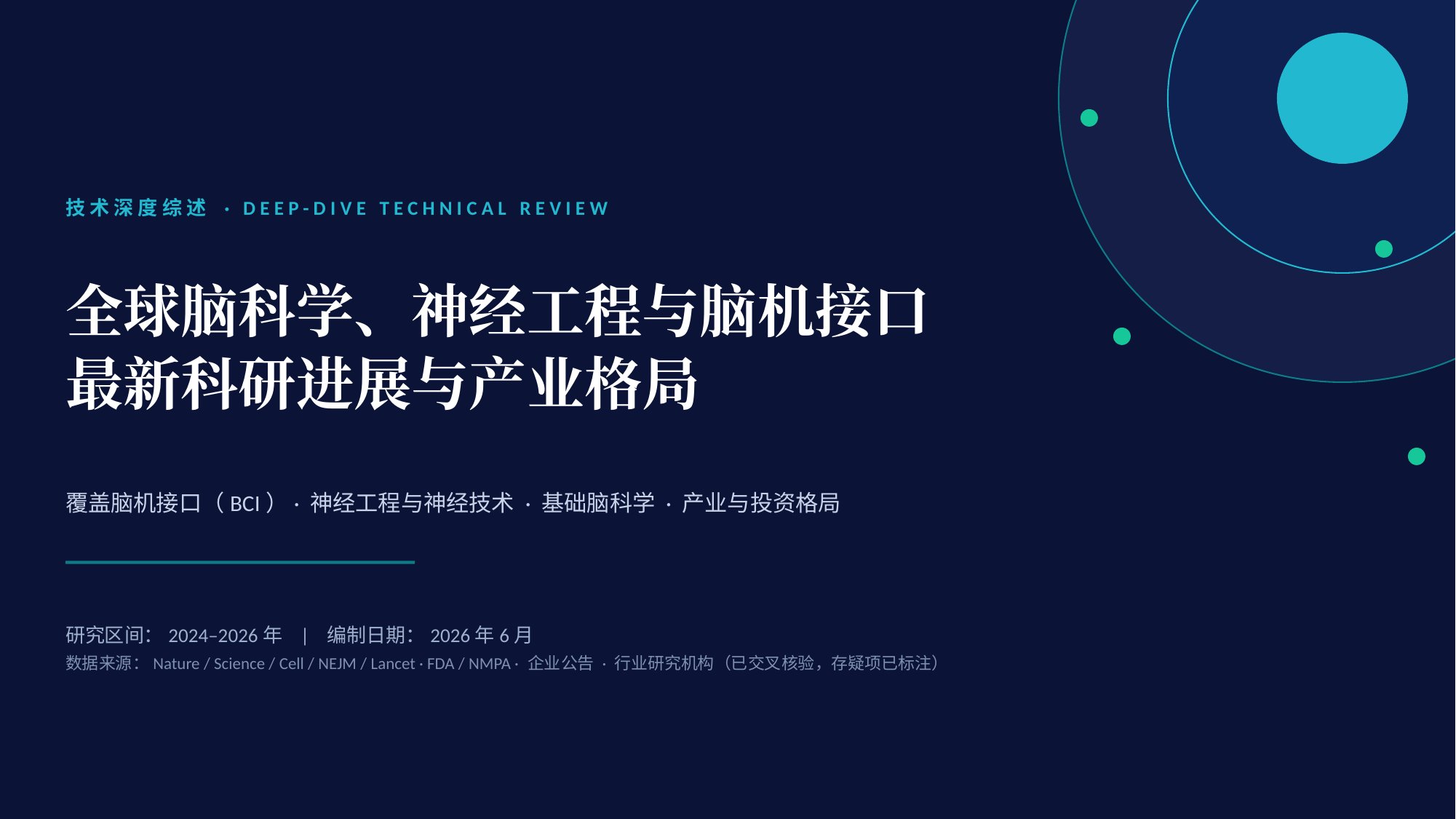

技术深度综述 · DEEP-DIVE TECHNICAL REVIEW
全球脑科学、神经工程与脑机接口
最新科研进展与产业格局

覆盖脑机接口（BCI）· 神经工程与神经技术 · 基础脑科学 · 产业与投资格局

研究区间：2024–2026年   |   编制日期：2026年6月
数据来源：Nature / Science / Cell / NEJM / Lancet · FDA / NMPA · 企业公告 · 行业研究机构（已交叉核验，存疑项已标注）